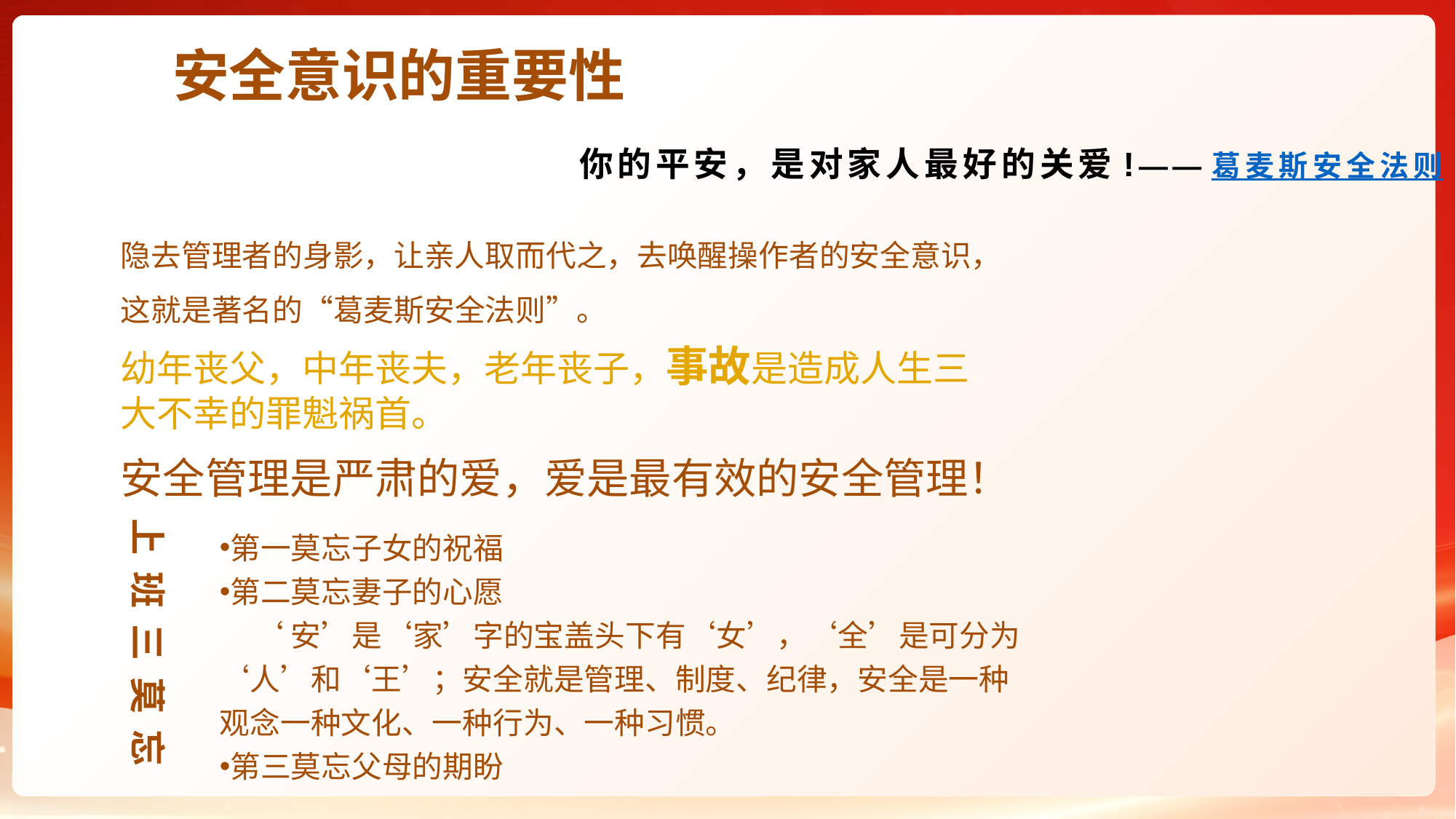

安全意识的重要性
你的平安，是对家人最好的关爱!——葛麦斯安全法则
隐去管理者的身影，让亲人取而代之，去唤醒操作者的安全意识，这就是著名的“葛麦斯安全法则”。
幼年丧父，中年丧夫，老年丧子，事故是造成人生三大不幸的罪魁祸首。
安全管理是严肃的爱，爱是最有效的安全管理！
上  班  三  莫  忘
第一莫忘子女的祝福
第二莫忘妻子的心愿
     ‘安’是‘家’字的宝盖头下有‘女’，‘全’是可分为‘人’和‘王’；安全就是管理、制度、纪律，安全是一种观念一种文化、一种行为、一种习惯。
第三莫忘父母的期盼